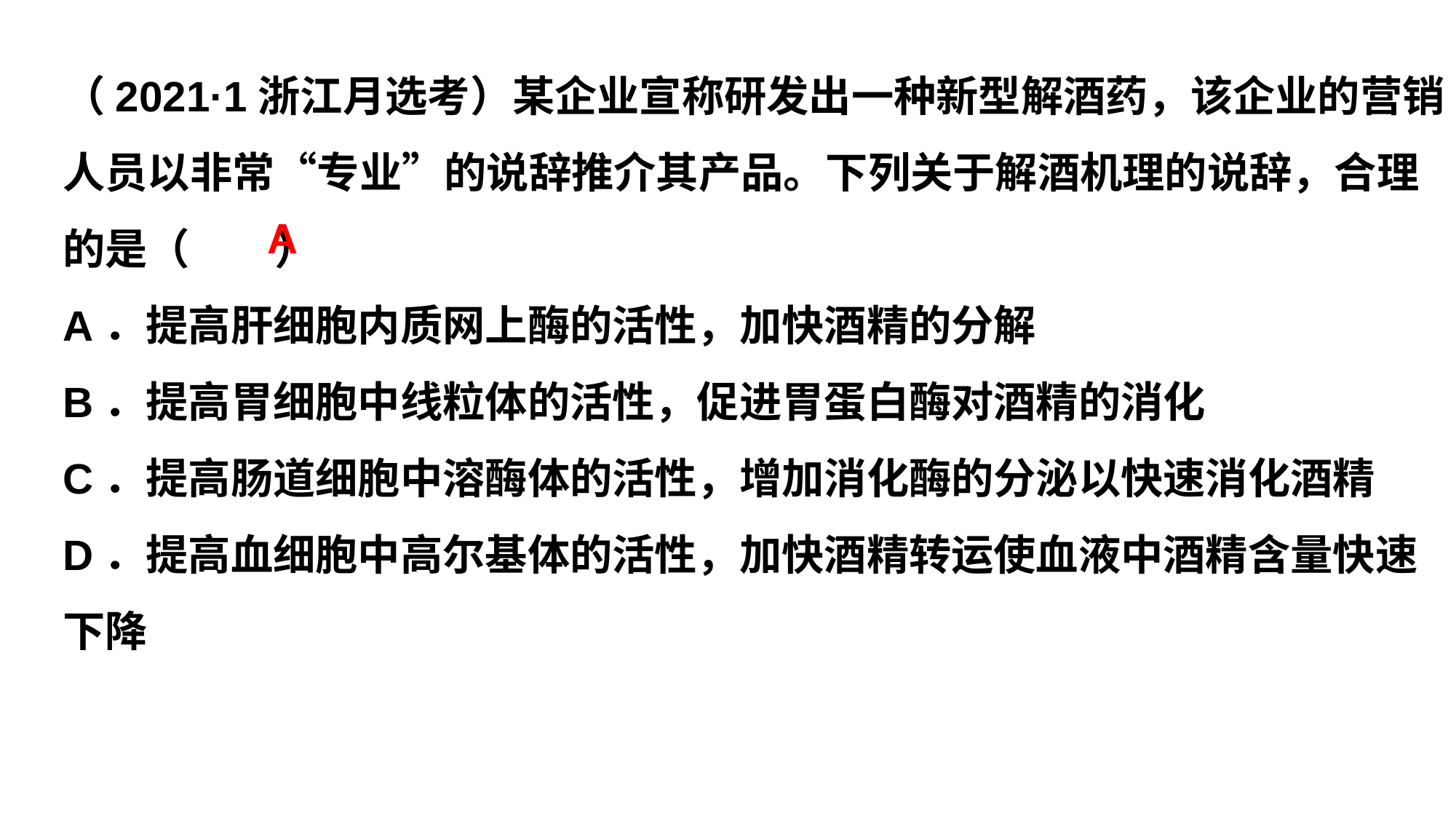

（2021·1浙江月选考）某企业宣称研发出一种新型解酒药，该企业的营销人员以非常“专业”的说辞推介其产品。下列关于解酒机理的说辞，合理的是（　　）
A．提高肝细胞内质网上酶的活性，加快酒精的分解
B．提高胃细胞中线粒体的活性，促进胃蛋白酶对酒精的消化
C．提高肠道细胞中溶酶体的活性，增加消化酶的分泌以快速消化酒精
D．提高血细胞中高尔基体的活性，加快酒精转运使血液中酒精含量快速下降
A